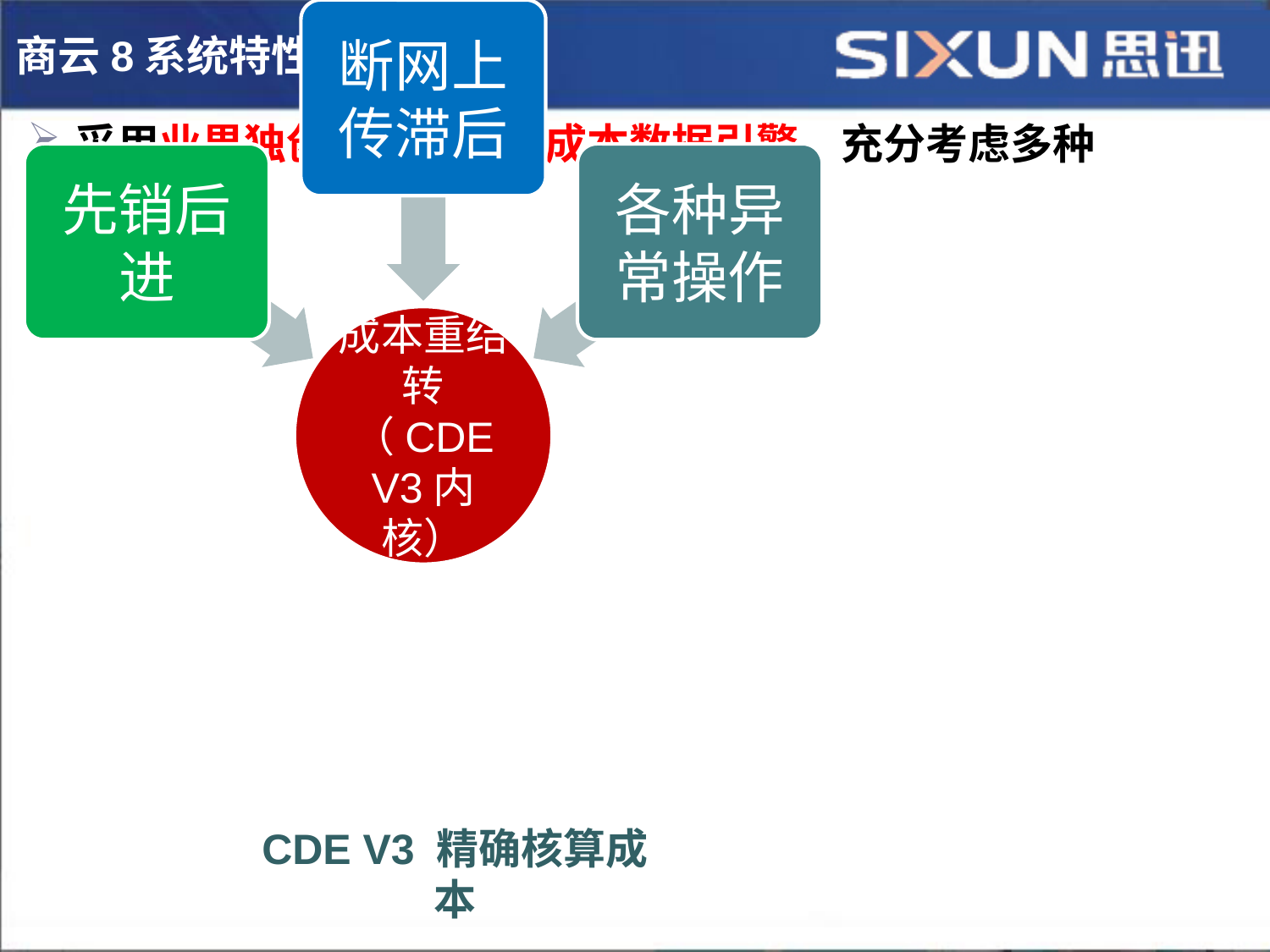

# 商云8系统特性
采用业界独创的CDE V3成本数据引擎，充分考虑多种异常现象，

成本重结转（CDE V3内核）
先销后进
断网上传滞后
各种异常操作
CDE V3 精确核算成本